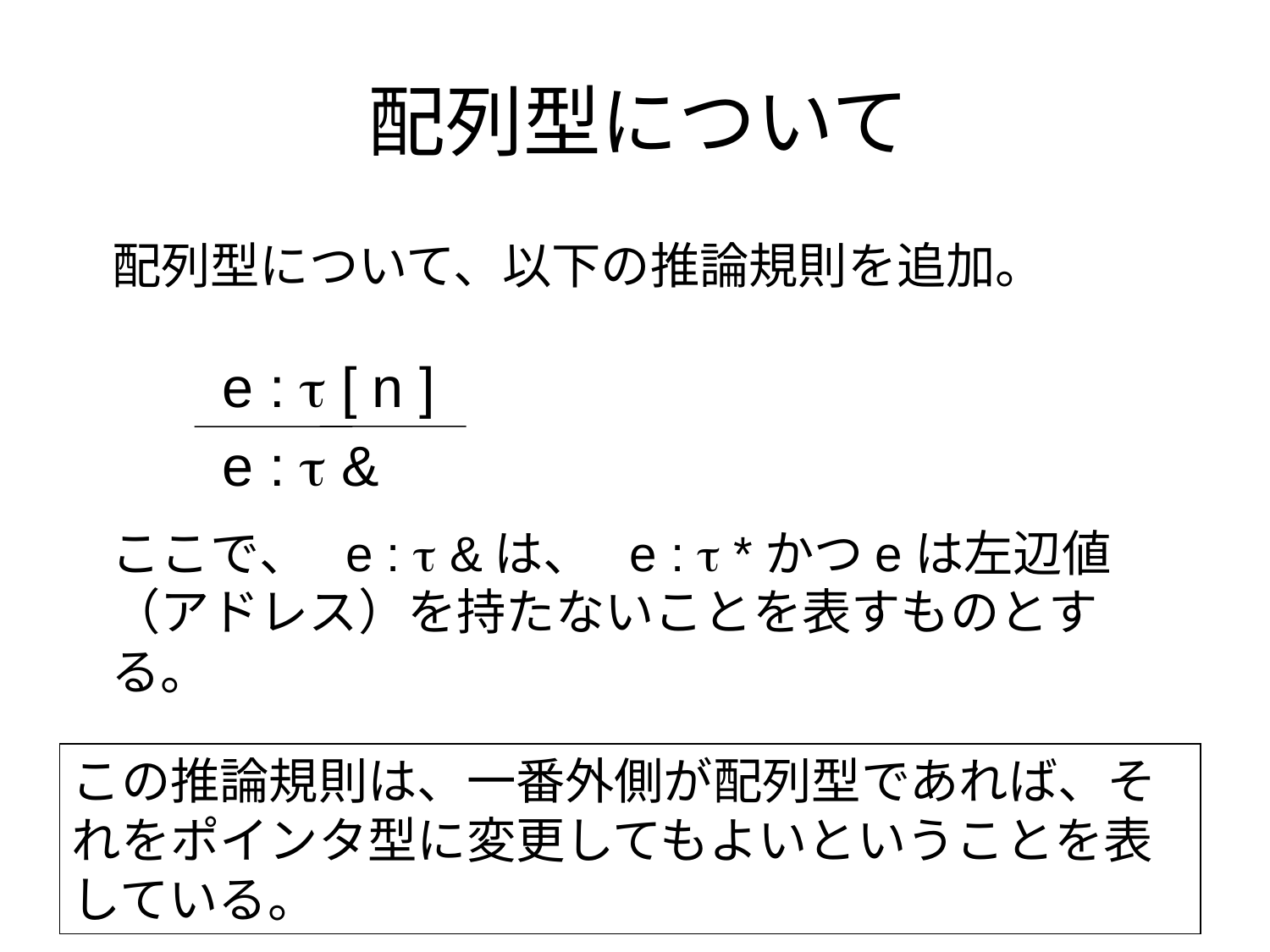

# 配列型について
配列型について、以下の推論規則を追加。
 e : τ [ n ]
 e : τ &
ここで、 e : τ &は、 e : τ *かつeは左辺値（アドレス）を持たないことを表すものとする。
この推論規則は、一番外側が配列型であれば、それをポインタ型に変更してもよいということを表している。